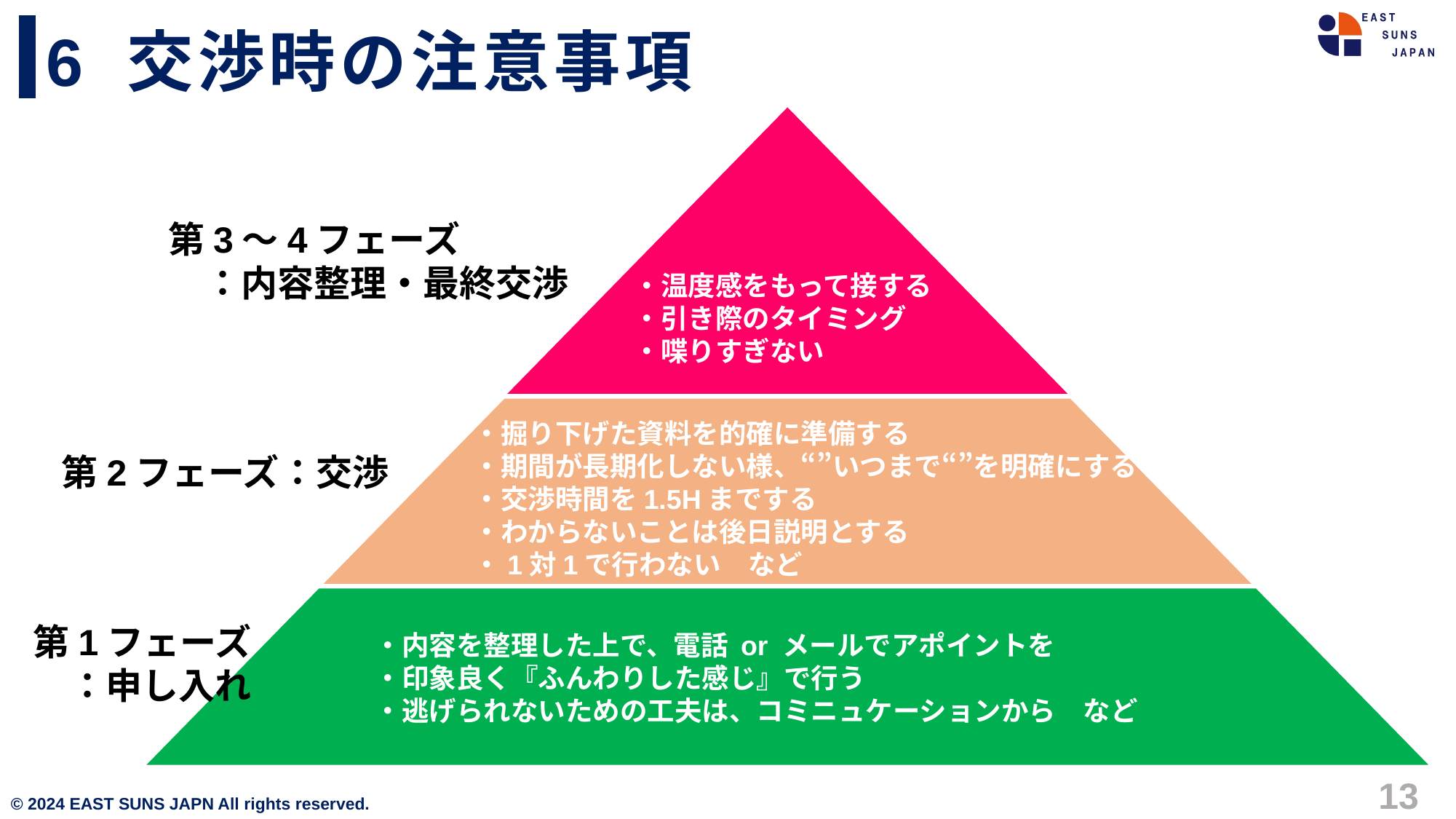

6 交渉時の注意事項

第3～4フェーズ
　：内容整理・最終交渉
　・温度感をもって接する
　・引き際のタイミング
　・喋りすぎない
・掘り下げた資料を的確に準備する
・期間が長期化しない様、“”いつまで“”を明確にする
・交渉時間を1.5Hまでする
・わからないことは後日説明とする
・1対1で行わない　など
第2フェーズ：交渉
第1フェーズ
　：申し入れ
　・内容を整理した上で、電話 or メールでアポイントを
　・印象良く『ふんわりした感じ』で行う
　・逃げられないための工夫は、コミニュケーションから　など
13